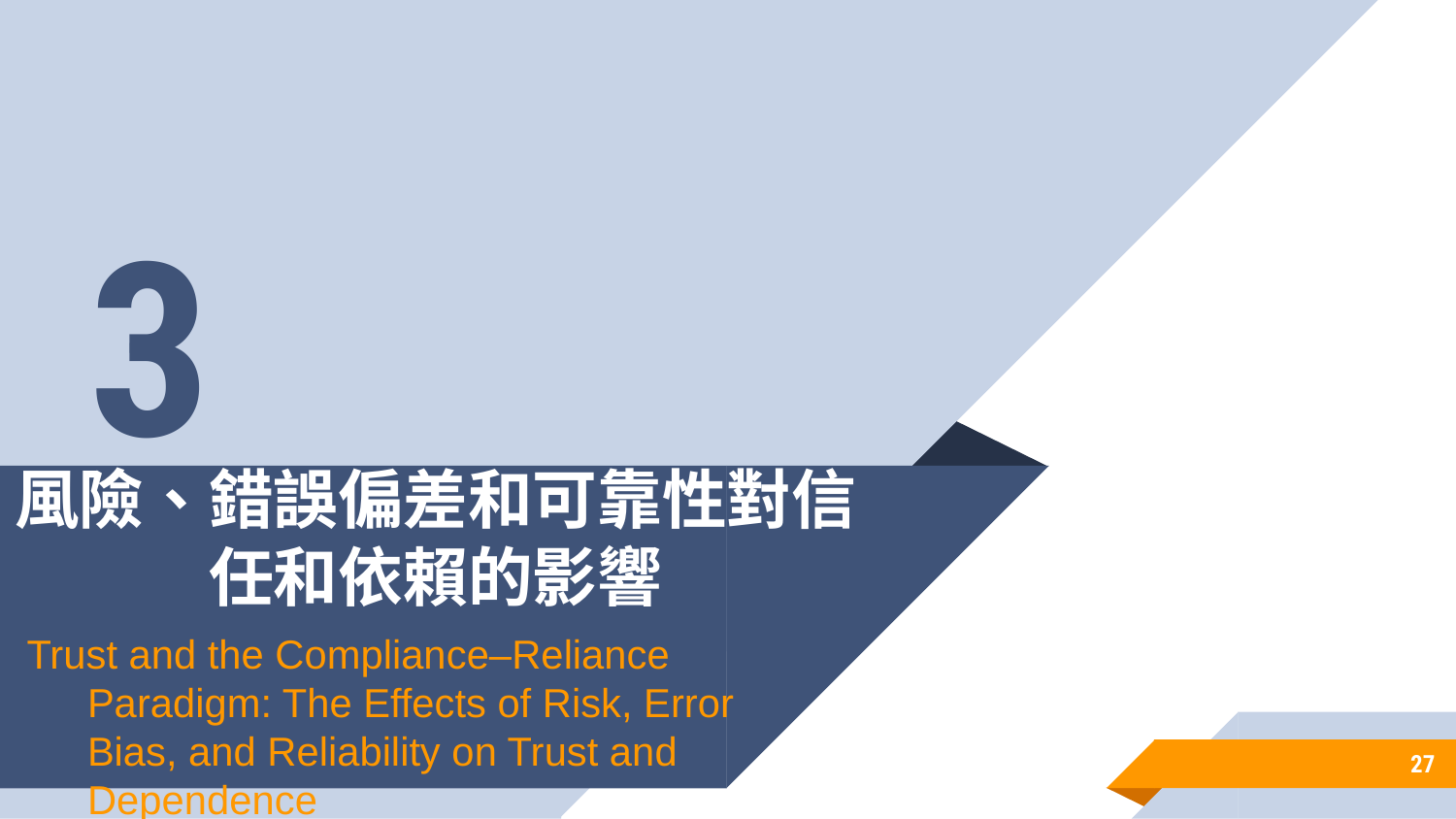

3
# 風險、錯誤偏差和可靠性對信任和依賴的影響
Trust and the Compliance–Reliance Paradigm: The Effects of Risk, Error Bias, and Reliability on Trust and Dependence
27